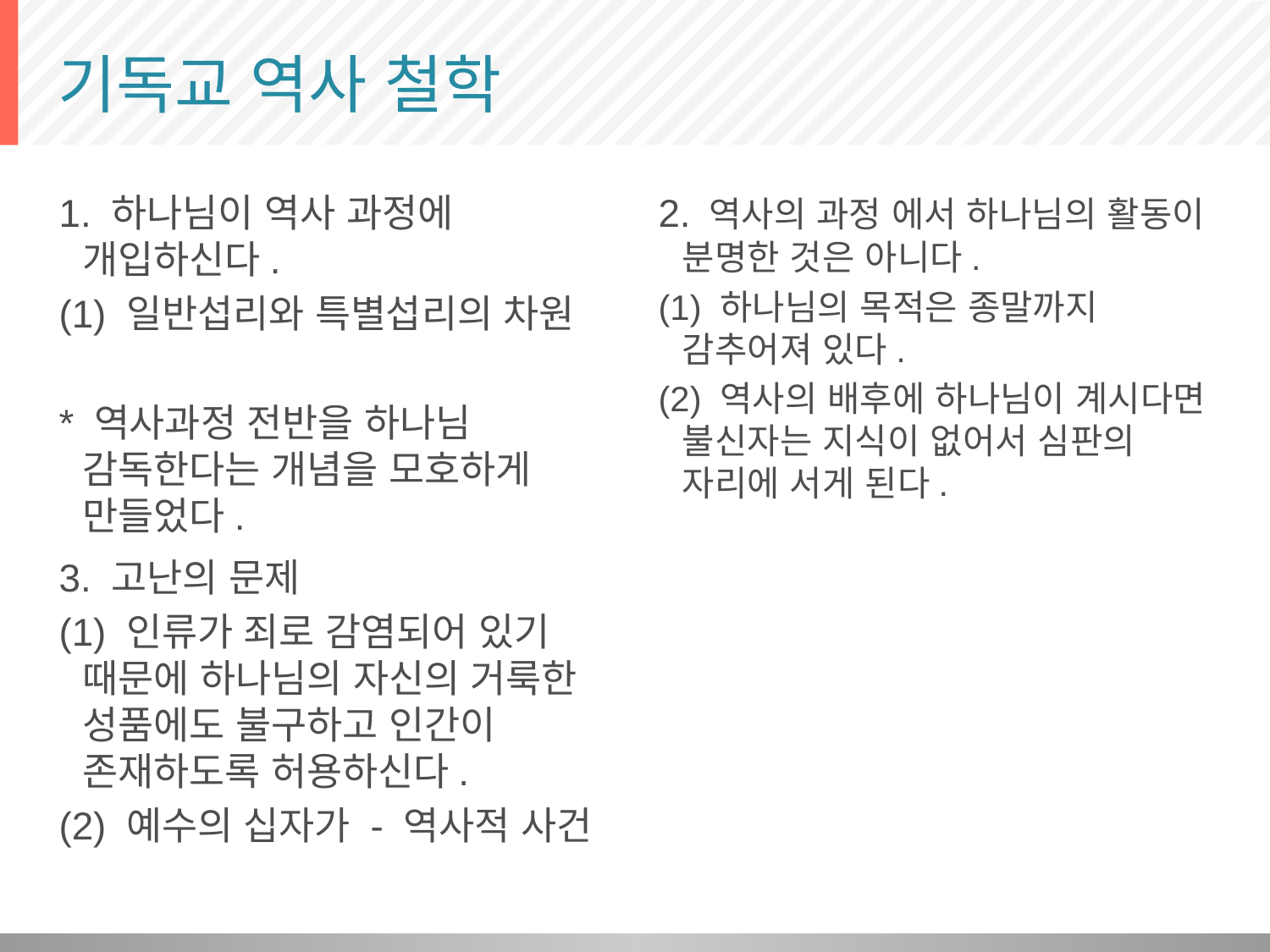

# 기독교 역사 철학
1. 하나님이 역사 과정에 개입하신다.
(1) 일반섭리와 특별섭리의 차원

* 역사과정 전반을 하나님 감독한다는 개념을 모호하게 만들었다.
2. 역사의 과정 에서 하나님의 활동이 분명한 것은 아니다.
(1) 하나님의 목적은 종말까지 감추어져 있다.
(2) 역사의 배후에 하나님이 계시다면 불신자는 지식이 없어서 심판의 자리에 서게 된다.
3. 고난의 문제
(1) 인류가 죄로 감염되어 있기 때문에 하나님의 자신의 거룩한 성품에도 불구하고 인간이 존재하도록 허용하신다.
(2) 예수의 십자가 - 역사적 사건